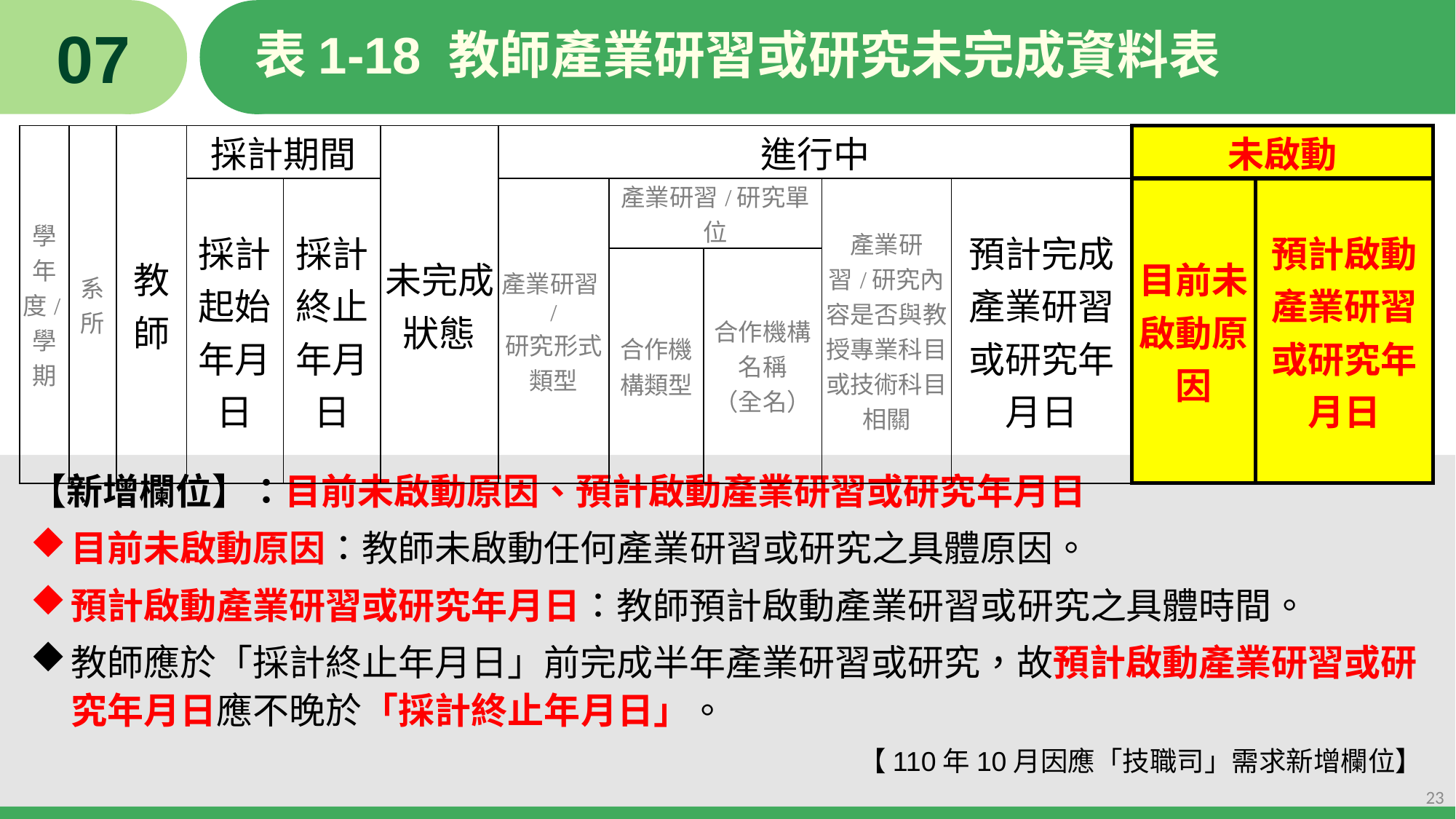

07
# 表1-18 教師產業研習或研究未完成資料表
| 學年度/學期 | 系所 | 教師 | 採計期間 |  | 未完成狀態 | 進行中 |  |  |  |  | 未啟動 |  |
| --- | --- | --- | --- | --- | --- | --- | --- | --- | --- | --- | --- | --- |
|  |  |  | 採計起始年月日 | 採計終止年月日 |  | 產業研習/ 研究形式類型 | 產業研習/研究單位 |  | 產業研習/研究內容是否與教授專業科目或技術科目相關 | 預計完成產業研習或研究年月日 | 目前未啟動原因 | 預計啟動產業研習或研究年月日 |
|  |  |  |  |  |  |  | 合作機構類型 | 合作機構名稱 （全名） |  |  |  |  |
【新增欄位】：目前未啟動原因、預計啟動產業研習或研究年月日
目前未啟動原因：教師未啟動任何產業研習或研究之具體原因。
預計啟動產業研習或研究年月日：教師預計啟動產業研習或研究之具體時間。
教師應於「採計終止年月日」前完成半年產業研習或研究，故預計啟動產業研習或研究年月日應不晚於「採計終止年月日」。
【110年10月因應「技職司」需求新增欄位】
23